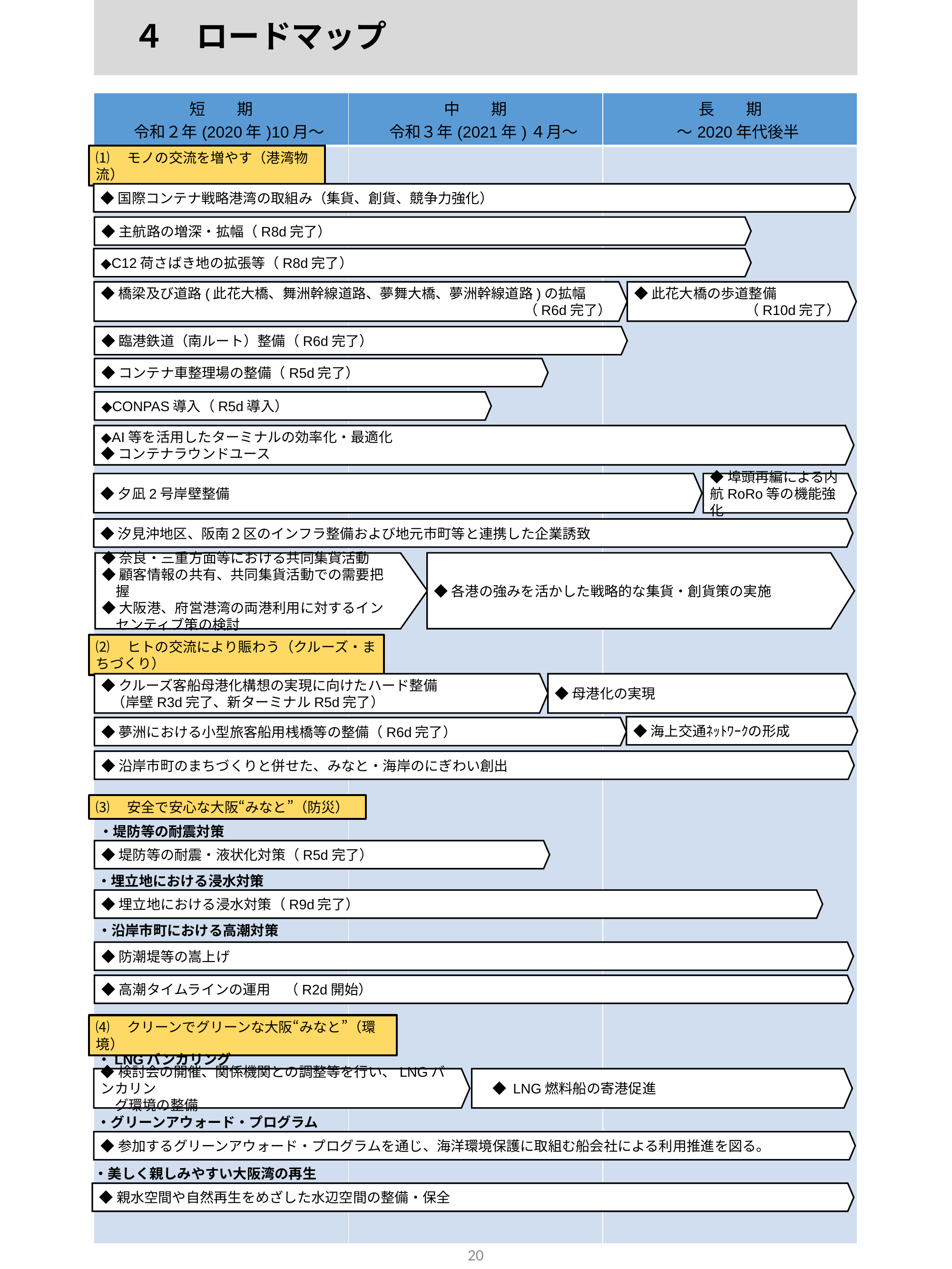

# ４　ロードマップ
| 短　　期 　令和２年(2020年)10月～ | 中　　期 　令和３年(2021年)４月～ | 長　　期 　～2020年代後半 |
| --- | --- | --- |
|  |  |  |
⑴　モノの交流を増やす（港湾物流）
◆国際コンテナ戦略港湾の取組み（集貨、創貨、競争力強化）
◆主航路の増深・拡幅（R8d完了）
◆C12荷さばき地の拡張等（R8d完了）
◆橋梁及び道路(此花大橋、舞洲幹線道路、夢舞大橋、夢洲幹線道路)の拡幅
（R6d完了）
◆此花大橋の歩道整備
（R10d完了）
◆臨港鉄道（南ルート）整備（R6d完了）
◆コンテナ車整理場の整備（R5d完了）
◆CONPAS導入（R5d導入）
◆AI等を活用したターミナルの効率化・最適化
◆コンテナラウンドユース
◆夕凪2号岸壁整備
◆埠頭再編による内航RoRo等の機能強化
◆汐見沖地区、阪南２区のインフラ整備および地元市町等と連携した企業誘致
◆各港の強みを活かした戦略的な集貨・創貨策の実施
◆奈良・三重方面等における共同集貨活動
◆顧客情報の共有、共同集貨活動での需要把握
◆大阪港、府営港湾の両港利用に対するインセンティブ策の検討
⑵　ヒトの交流により賑わう（クルーズ・まちづくり）
◆クルーズ客船母港化構想の実現に向けたハード整備
　（岸壁R3d完了、新ターミナルR5d完了）
◆母港化の実現
◆海上交通ﾈｯﾄﾜｰｸの形成
◆夢洲における小型旅客船用桟橋等の整備（R6d完了）
◆沿岸市町のまちづくりと併せた、みなと・海岸のにぎわい創出
⑶　安全で安心な大阪“みなと”（防災）
・堤防等の耐震対策
◆堤防等の耐震・液状化対策（R5d完了）
・埋立地における浸水対策
◆埋立地における浸水対策（R9d完了）
・沿岸市町における高潮対策
◆防潮堤等の嵩上げ
◆高潮タイムラインの運用　（R2d開始）
⑷　クリーンでグリーンな大阪“みなと”（環境）
・LNGバンカリング
◆検討会の開催、関係機関との調整等を行い、LNGバンカリン
　グ環境の整備
　◆ LNG燃料船の寄港促進
・グリーンアウォード・プログラム
◆参加するグリーンアウォード・プログラムを通じ、海洋環境保護に取組む船会社による利用推進を図る。
・美しく親しみやすい大阪湾の再生
◆親水空間や自然再生をめざした水辺空間の整備・保全
20